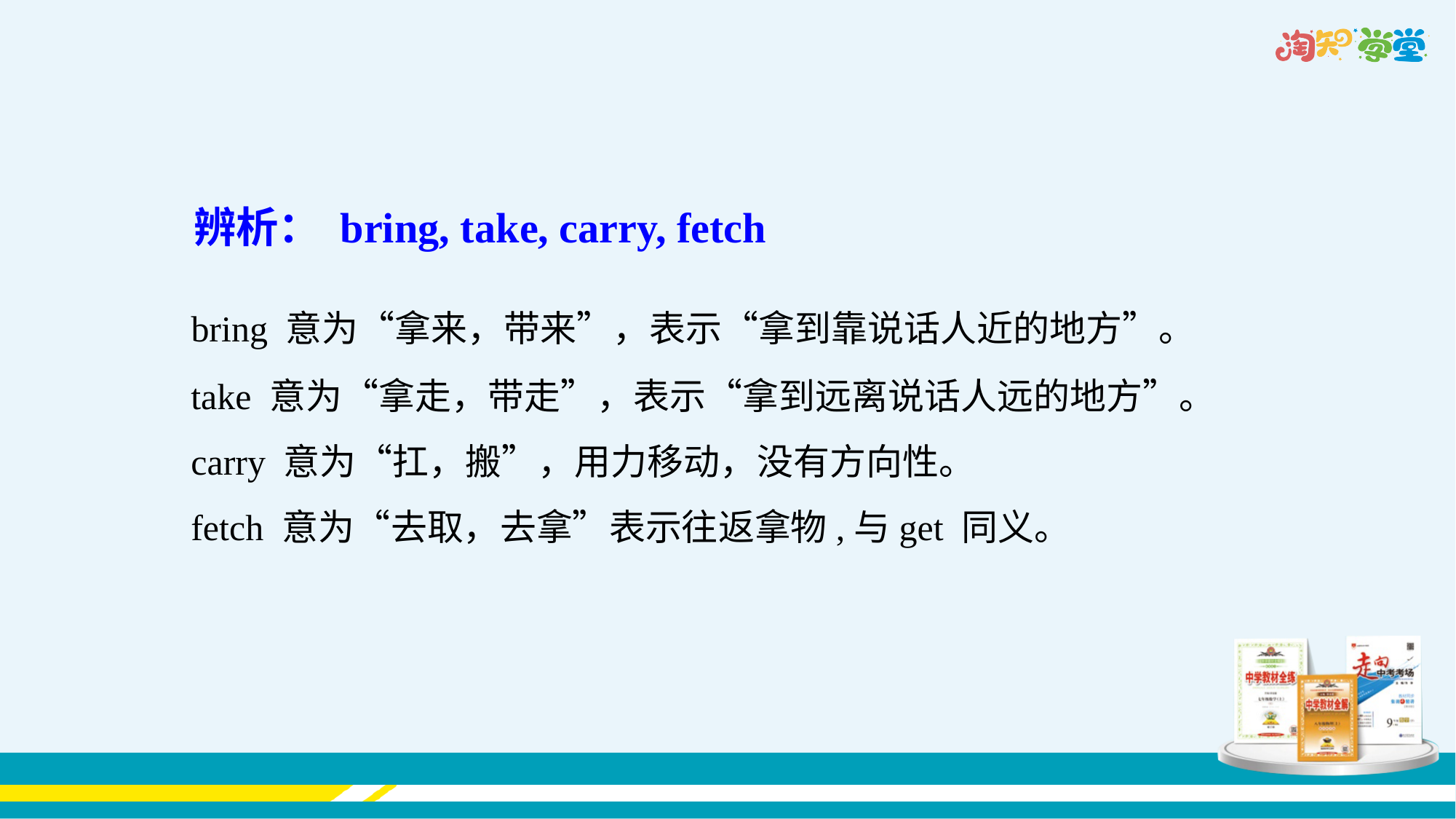

辨析： bring, take, carry, fetch
   bring 意为“拿来，带来”，表示“拿到靠说话人近的地方”。
    take 意为“拿走，带走”，表示“拿到远离说话人远的地方”。
    carry 意为“扛，搬”，用力移动，没有方向性。
    fetch 意为“去取，去拿”表示往返拿物,与get 同义。